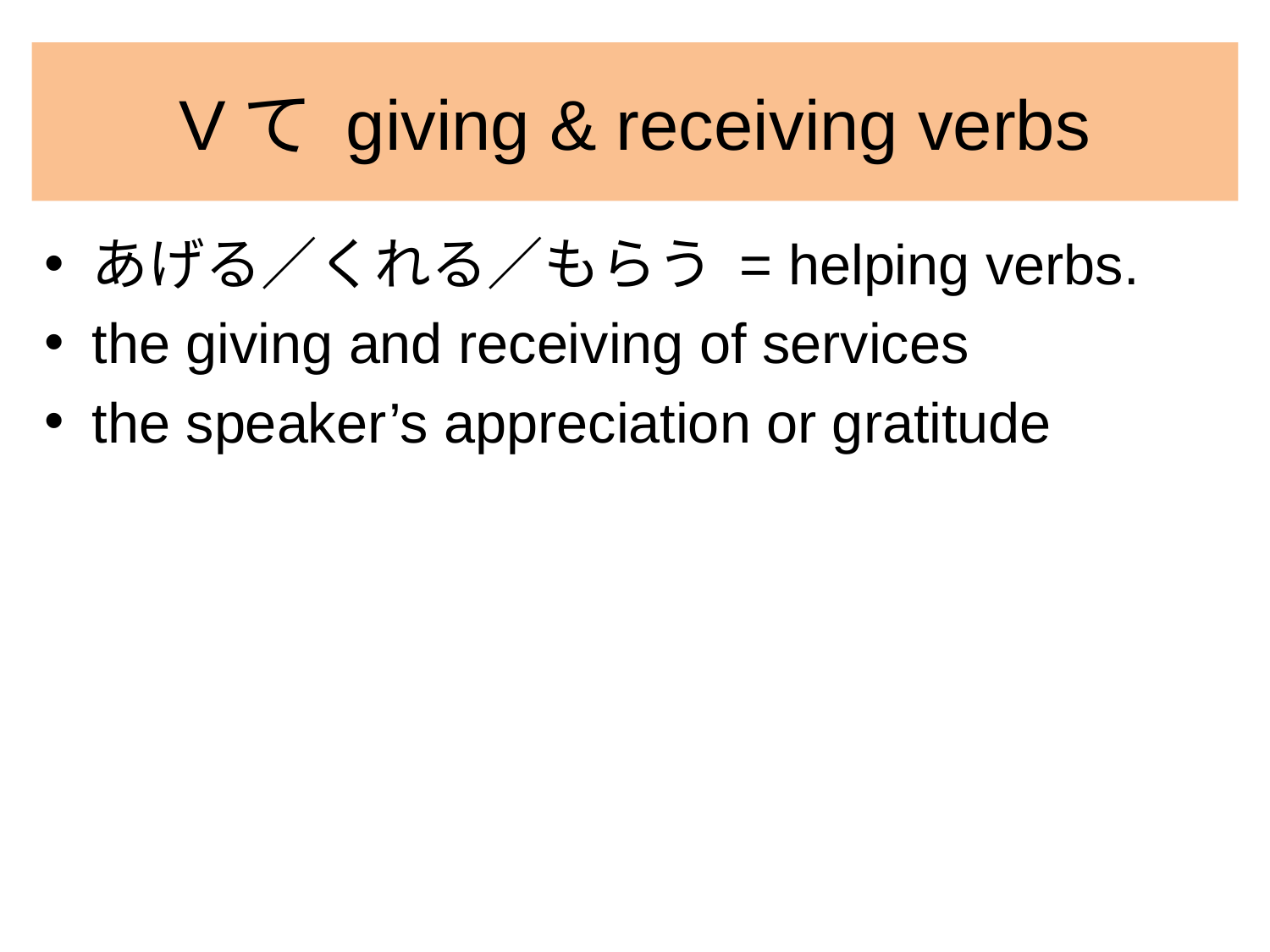

# Vて giving & receiving verbs
あげる／くれる／もらう = helping verbs.
the giving and receiving of services
the speaker’s appreciation or gratitude